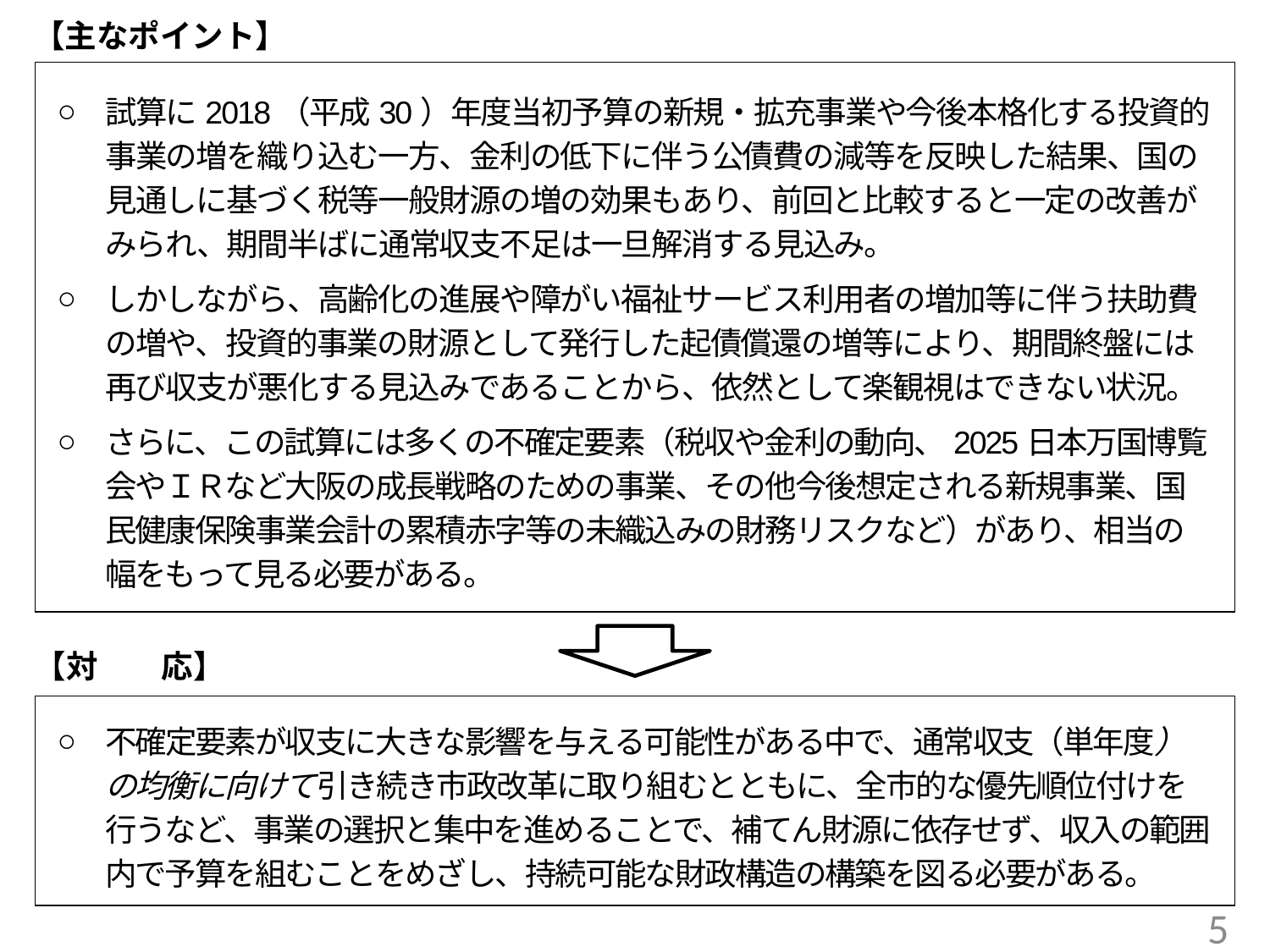

まとめ
【主なポイント】

試算に2018（平成30）年度当初予算の新規・拡充事業や今後本格化する投資的事業の増を織り込む一方、金利の低下に伴う公債費の減等を反映した結果、国の見通しに基づく税等一般財源の増の効果もあり、前回と比較すると一定の改善がみられ、期間半ばに通常収支不足は一旦解消する見込み。
しかしながら、高齢化の進展や障がい福祉サービス利用者の増加等に伴う扶助費の増や、投資的事業の財源として発行した起債償還の増等により、期間終盤には再び収支が悪化する見込みであることから、依然として楽観視はできない状況。
さらに、この試算には多くの不確定要素（税収や金利の動向、2025日本万国博覧会やＩＲなど大阪の成長戦略のための事業、その他今後想定される新規事業、国民健康保険事業会計の累積赤字等の未織込みの財務リスクなど）があり、相当の幅をもって見る必要がある。

【対　　応】

不確定要素が収支に大きな影響を与える可能性がある中で、通常収支（単年度）の均衡に向けて引き続き市政改革に取り組むとともに、全市的な優先順位付けを行うなど、事業の選択と集中を進めることで、補てん財源に依存せず、収入の範囲内で予算を組むことをめざし、持続可能な財政構造の構築を図る必要がある。
5